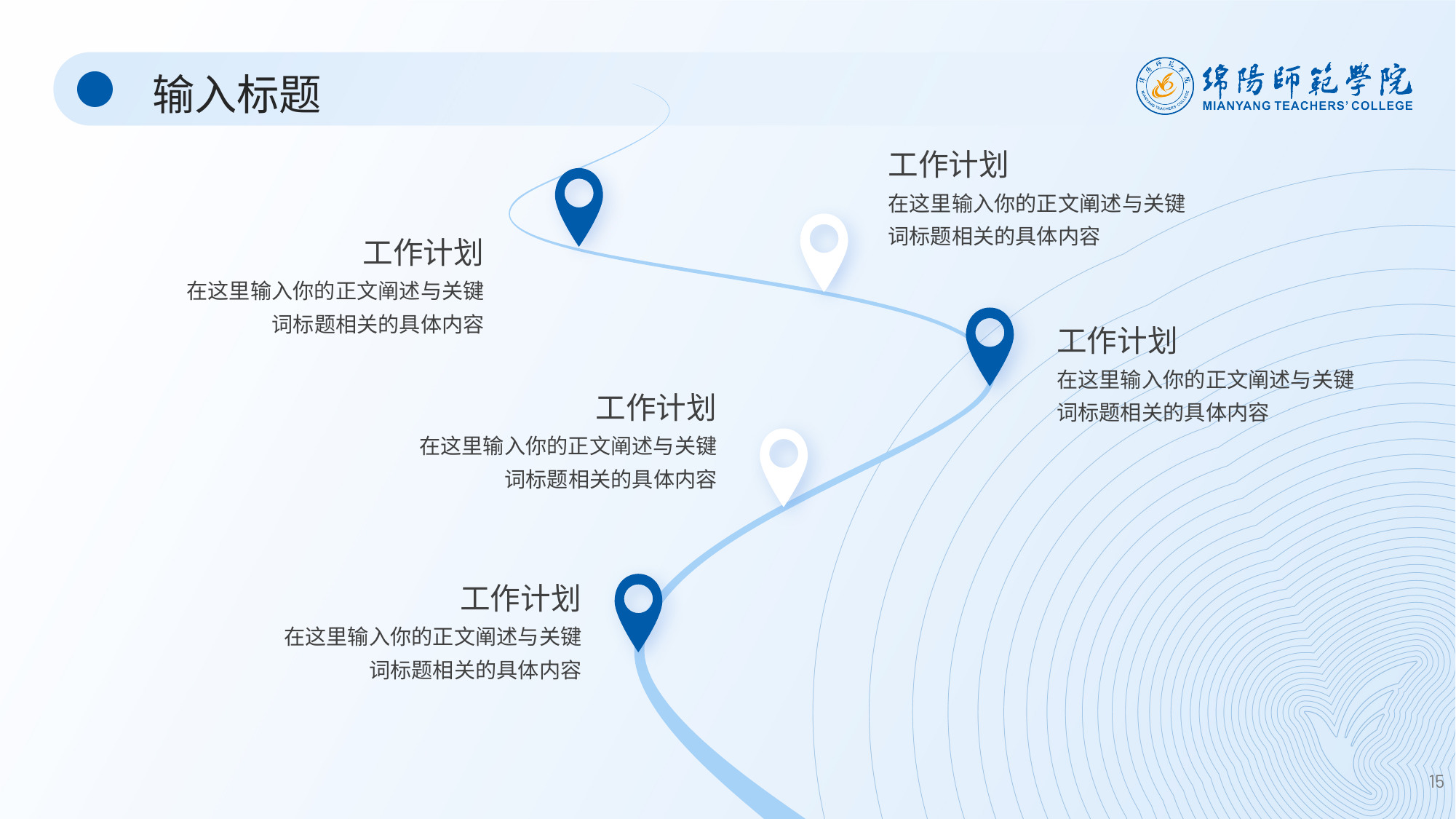

输入标题

工作计划

在这里输入你的正文阐述与关键词标题相关的具体内容

工作计划
在这里输入你的正文阐述与关键词标题相关的具体内容

工作计划
在这里输入你的正文阐述与关键词标题相关的具体内容
工作计划
在这里输入你的正文阐述与关键词标题相关的具体内容

工作计划

在这里输入你的正文阐述与关键词标题相关的具体内容
15